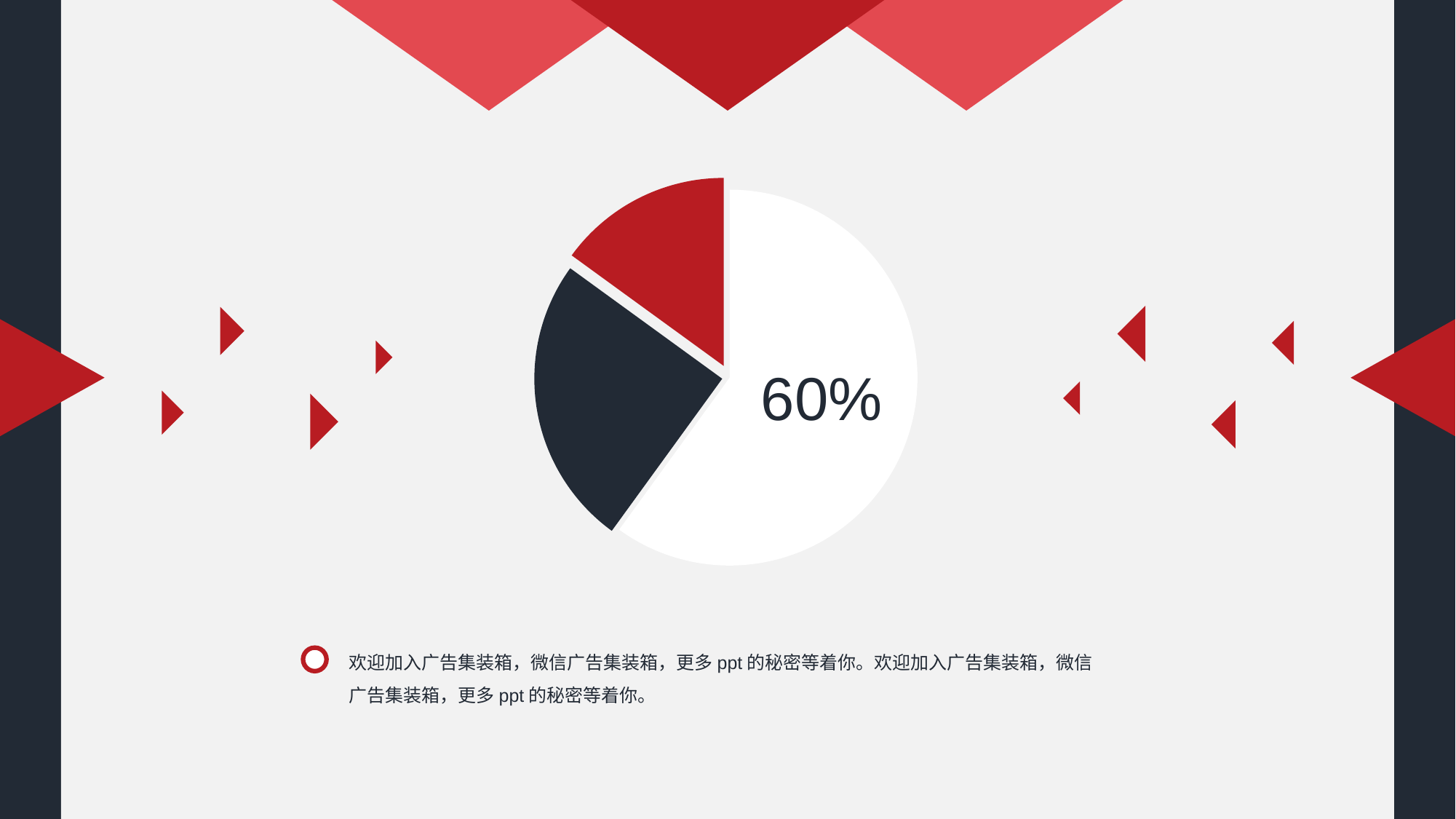

### Chart

| Category | 销售额 |
|---|---|
| 第一季度 | 0.6 |
| 第二季度 | 0.25 |
| 第三季度 | 0.15 |

60%

欢迎加入广告集装箱，微信广告集装箱，更多ppt的秘密等着你。欢迎加入广告集装箱，微信广告集装箱，更多ppt的秘密等着你。